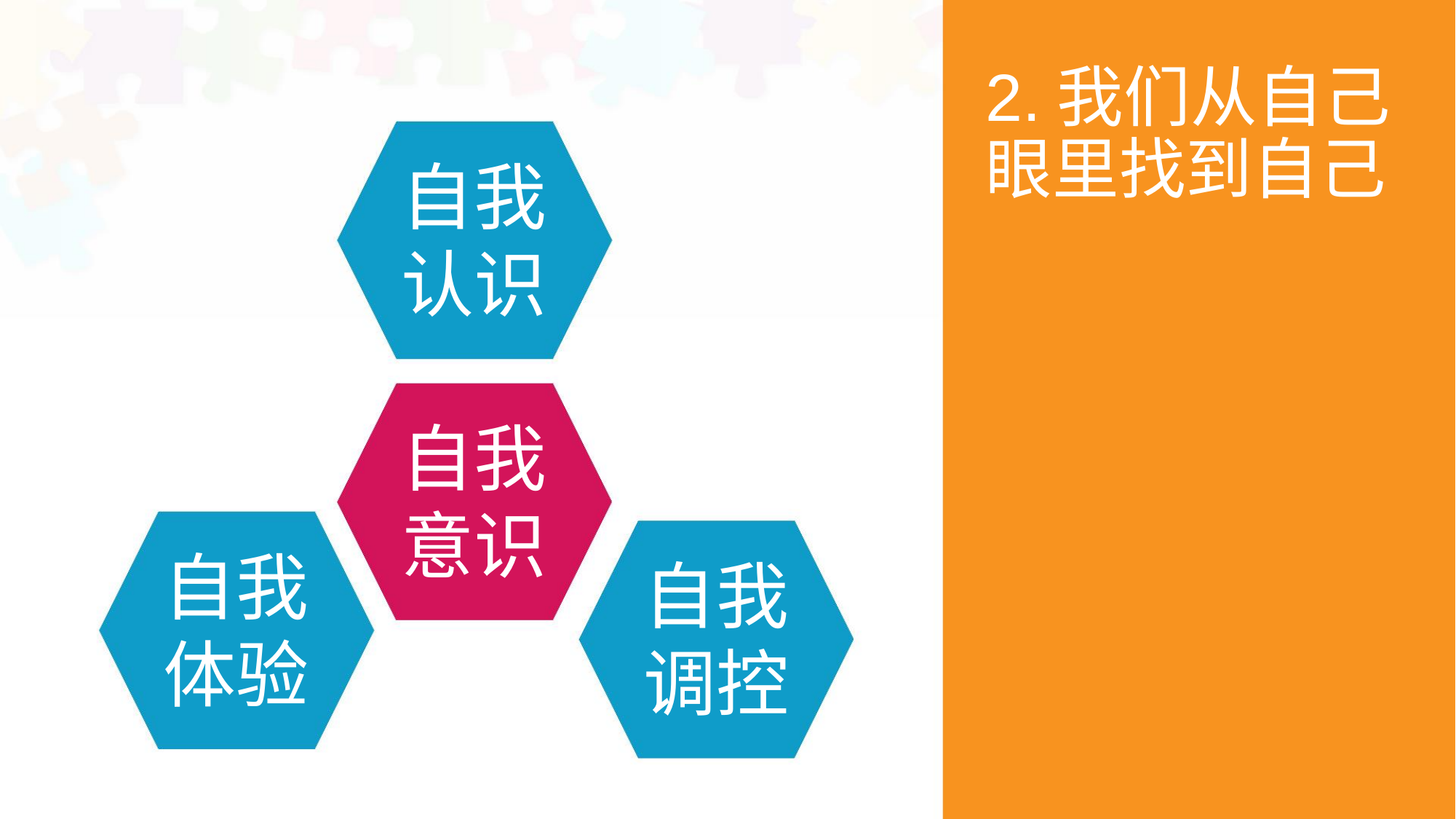

2.我们从自己
眼里找到自己
自我
认识
自我
意识
自我
体验
自我
调控